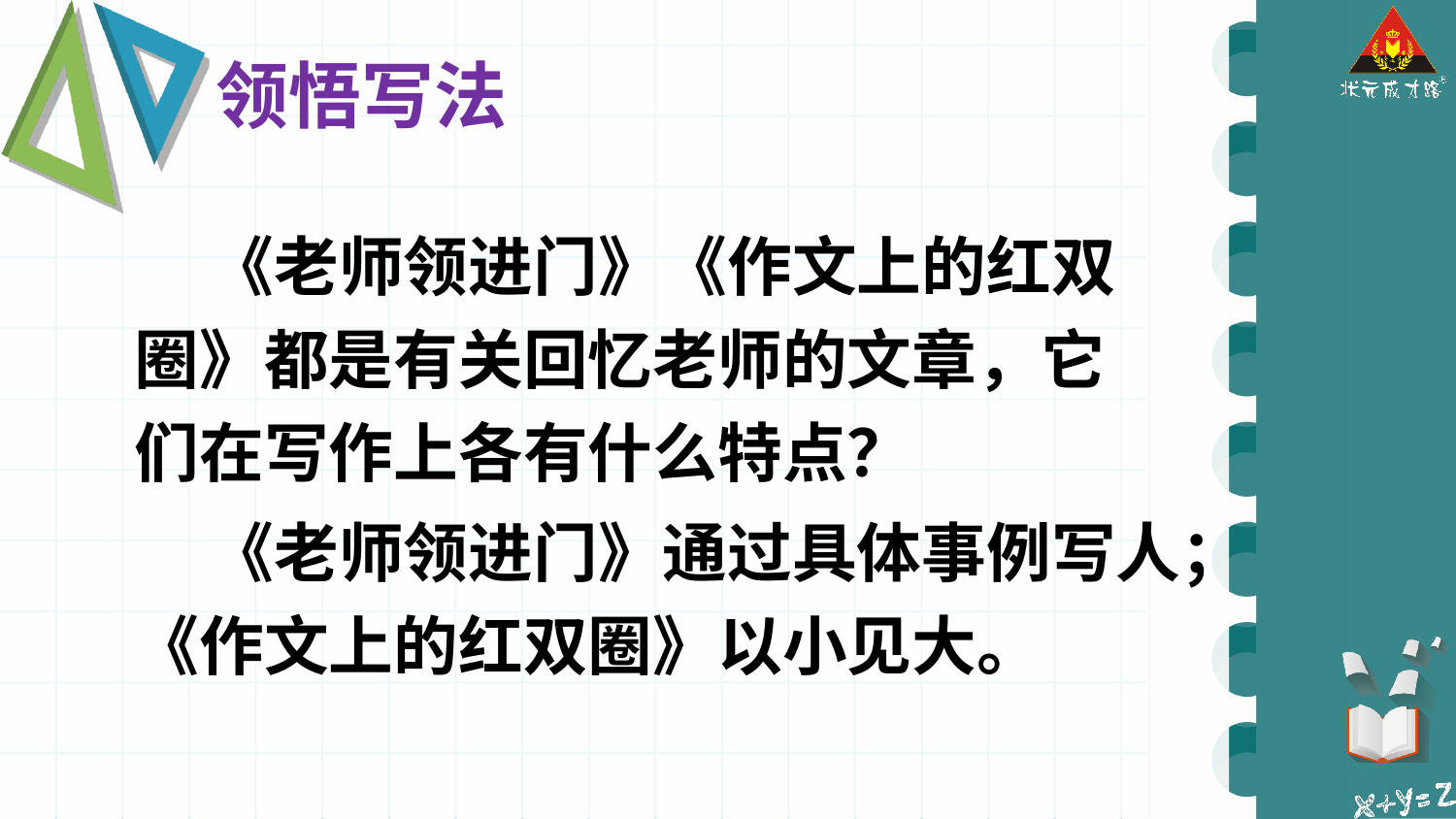

领悟写法
    《老师领进门》《作文上的红双圈》都是有关回忆老师的文章，它们在写作上各有什么特点？
    《老师领进门》通过具体事例写人；《作文上的红双圈》以小见大。